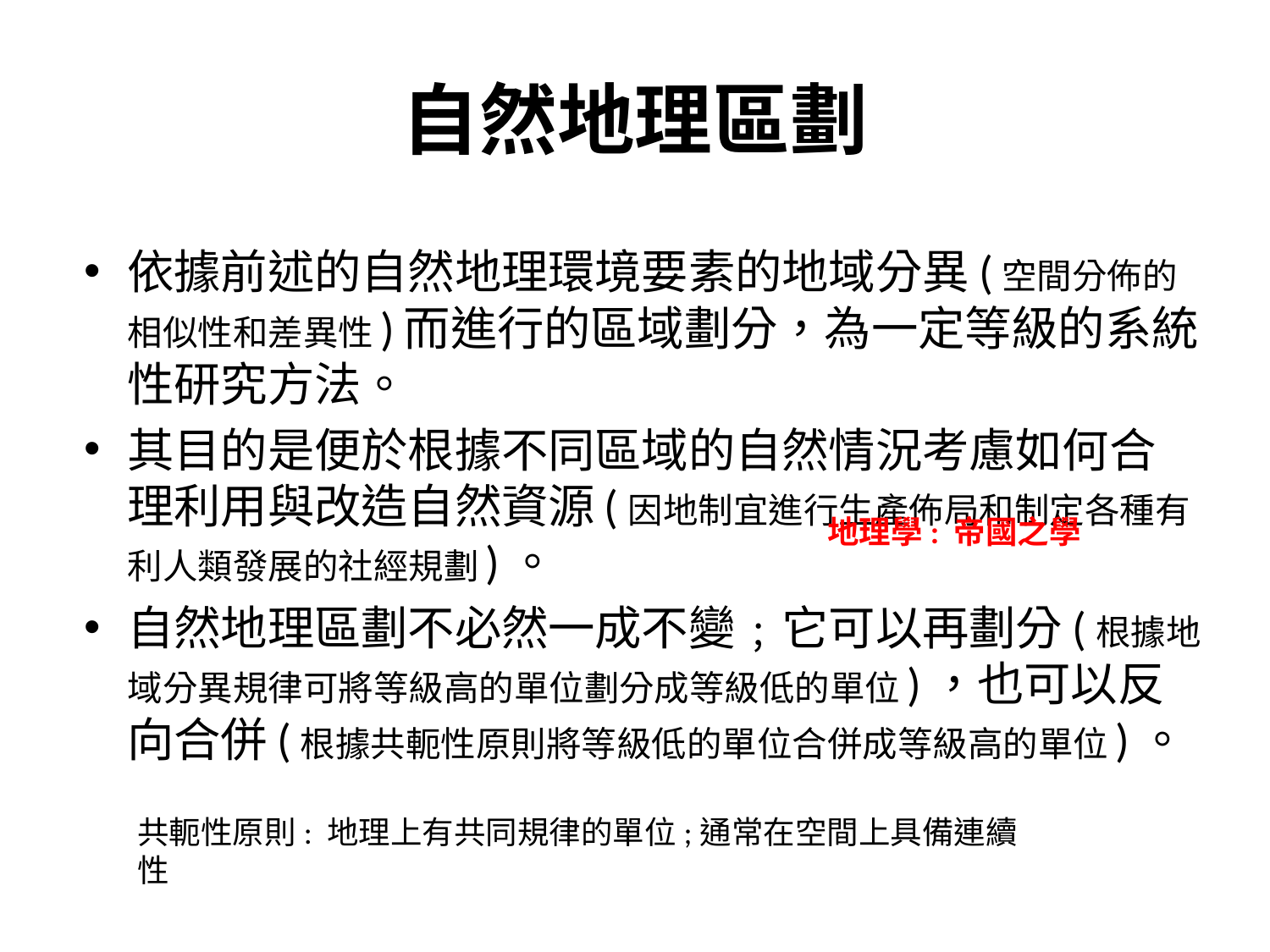

# 自然地理區劃
依據前述的自然地理環境要素的地域分異(空間分佈的相似性和差異性)而進行的區域劃分，為一定等級的系統性研究方法。
其目的是便於根據不同區域的自然情況考慮如何合理利用與改造自然資源(因地制宜進行生產佈局和制定各種有利人類發展的社經規劃)。
自然地理區劃不必然一成不變﹔它可以再劃分(根據地域分異規律可將等級高的單位劃分成等級低的單位)，也可以反向合併(根據共軛性原則將等級低的單位合併成等級高的單位)。
地理學: 帝國之學
共軛性原則: 地理上有共同規律的單位;通常在空間上具備連續性